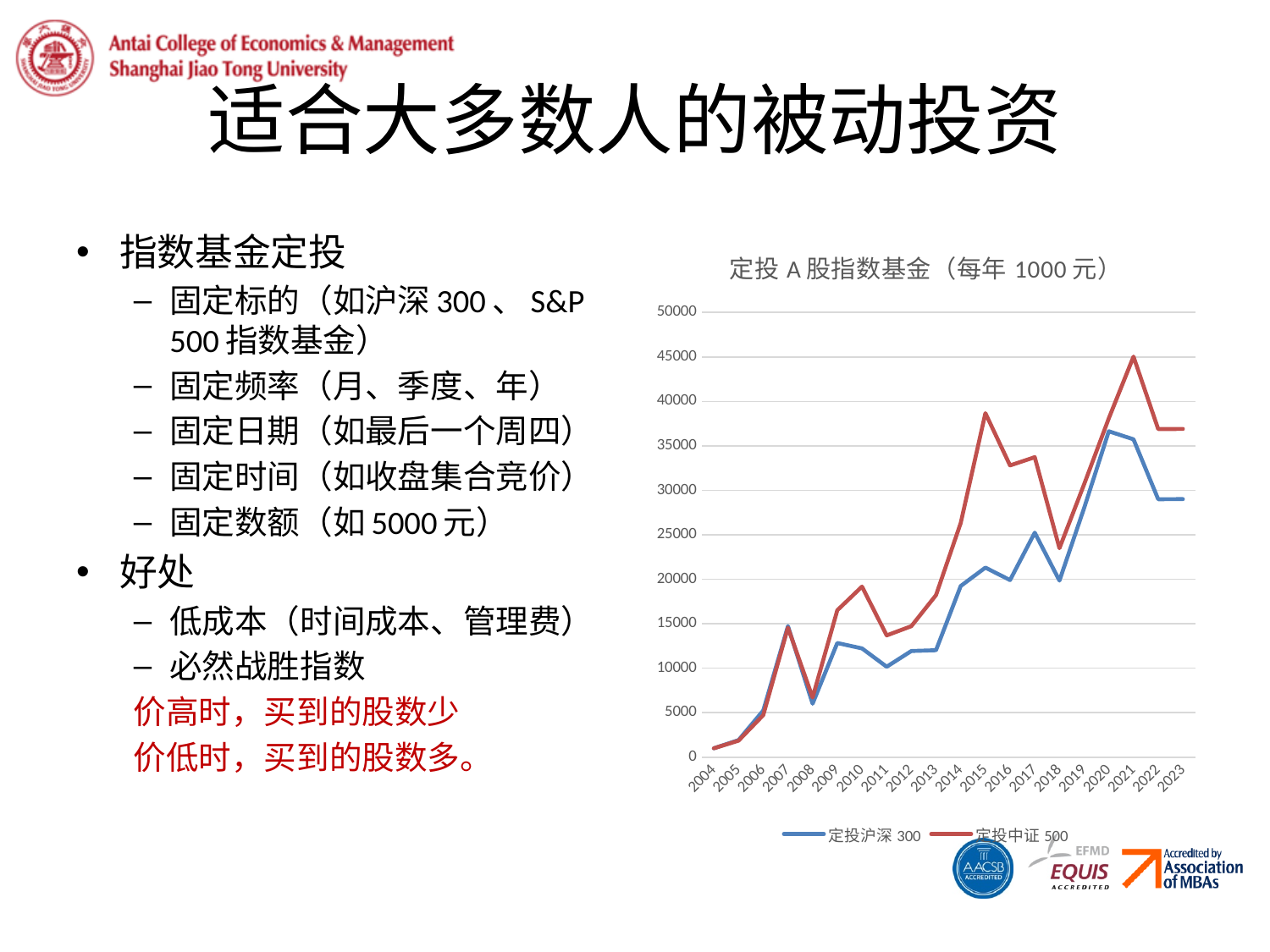

# 适合大多数人的被动投资
指数基金定投
固定标的（如沪深300、S&P 500指数基金）
固定频率（月、季度、年）
固定日期（如最后一个周四）
固定时间（如收盘集合竞价）
固定数额（如5000元）
好处
低成本（时间成本、管理费）
必然战胜指数
价高时，买到的股数少
价低时，买到的股数多。

### Chart: 定投A股指数基金（每年1000元）

| Category | 定投沪深300 | 定投中证500 |
|---|---|---|
| 2004 | 1000.0 | 1000.0 |
| 2005 | 1923.45 | 1860.13 |
| 2006 | 5251.294192972006 | 4732.997802076431 |
| 2007 | 14734.537989984861 | 14566.016815197607 |
| 2008 | 6017.208613102963 | 6709.792625090689 |
| 2009 | 12836.593366250028 | 16517.49605383438 |
| 2010 | 12230.367808054782 | 19180.09099133499 |
| 2011 | 10170.996970221919 | 13692.019366657092 |
| 2012 | 11939.369583168376 | 14730.118301091692 |
| 2013 | 12026.413250310081 | 18217.798070341894 |
| 2014 | 19239.188665705264 | 26323.981083541694 |
| 2015 | 21313.328742807513 | 38674.02835403107 |
| 2016 | 19908.824230767164 | 32799.640602224514 |
| 2017 | 25243.97118818513 | 33732.56074659534 |
| 2018 | 19854.773027453157 | 23492.834939134267 |
| 2019 | 28016.31411449489 | 30690.75798108464 |
| 2020 | 36639.76233387999 | 38096.43979469894 |
| 2021 | 35734.966321473315 | 45033.62577764596 |
| 2022 | 29004.49514089142 | 36885.85310816526 |
| 2023 | 29018.307994819363 | 36905.60080797316 |